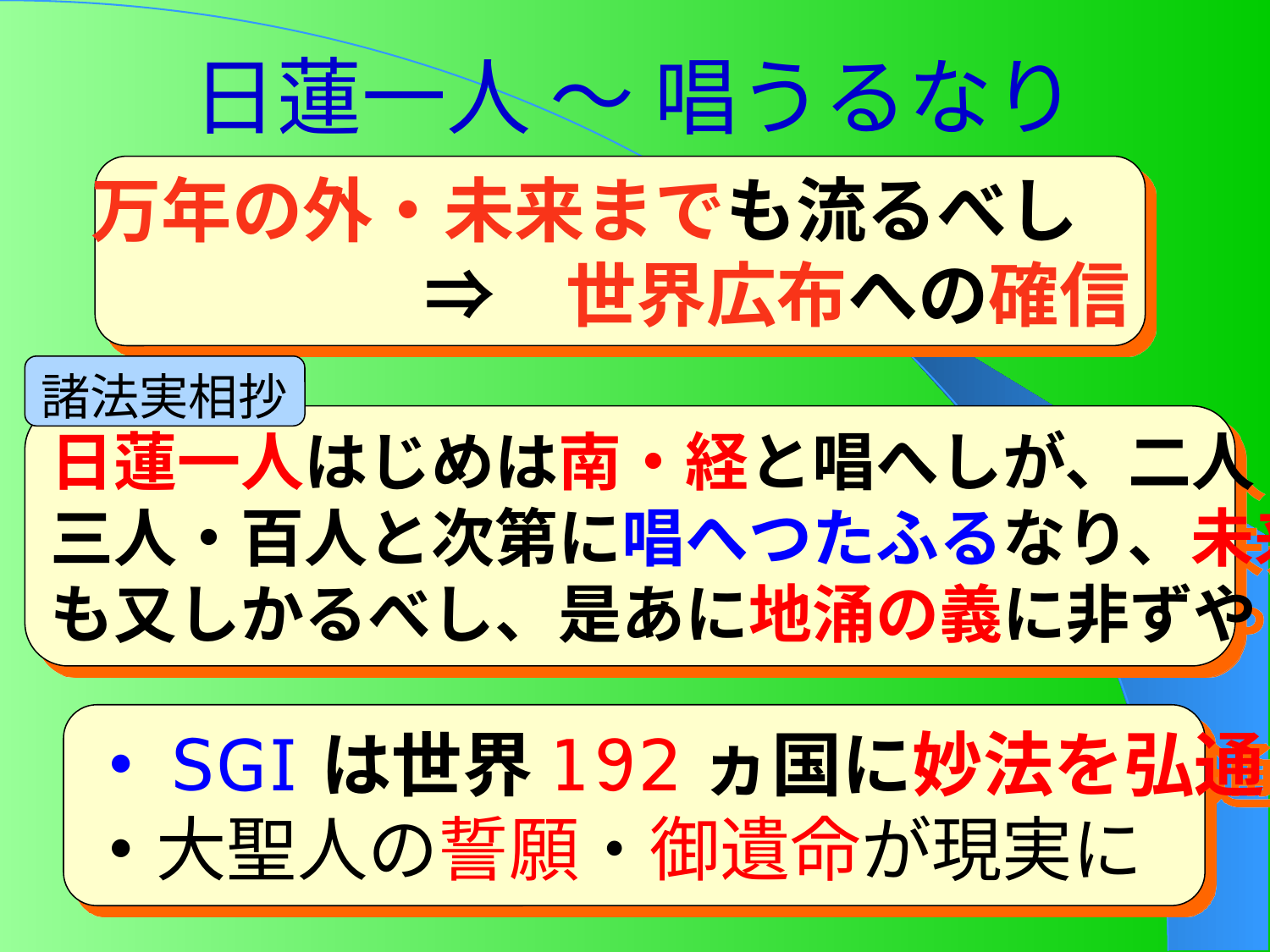

# 日蓮一人 ～ 唱うるなり
万年の外・未来までも流るべし
　　　　  ⇒　世界広布への確信
諸法実相抄
日蓮一人はじめは南・経と唱へしが、二人・
三人・百人と次第に唱へつたふるなり、未来
も又しかるべし、是あに地涌の義に非ずや
・SGIは世界192ヵ国に妙法を弘通
・大聖人の誓願・御遺命が現実に